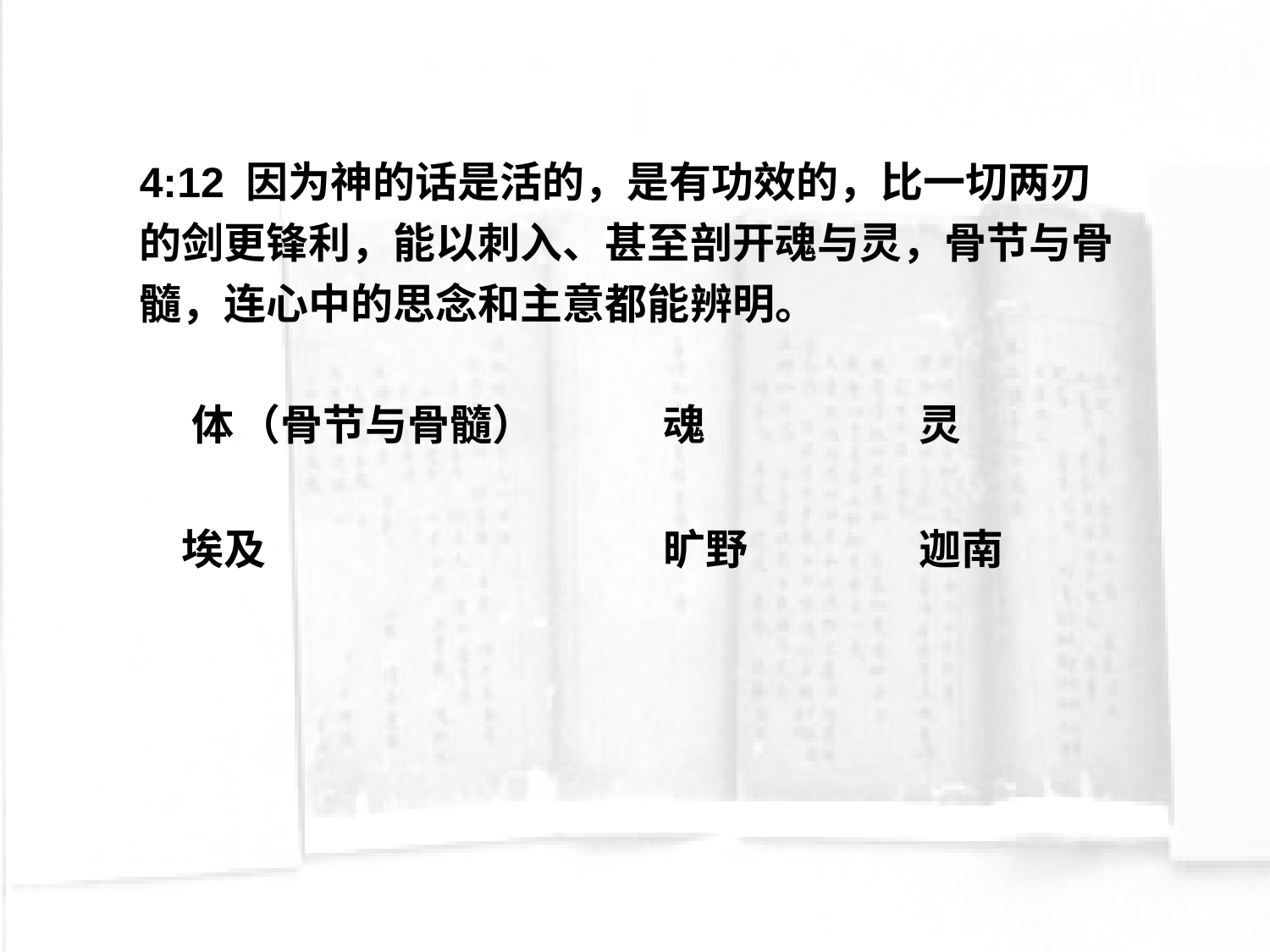

4:12 因为神的话是活的，是有功效的，比一切两刃的剑更锋利，能以刺入、甚至剖开魂与灵，骨节与骨髓，连心中的思念和主意都能辨明。
体
（骨节与骨髓）
魂
灵
埃及
旷野
迦南